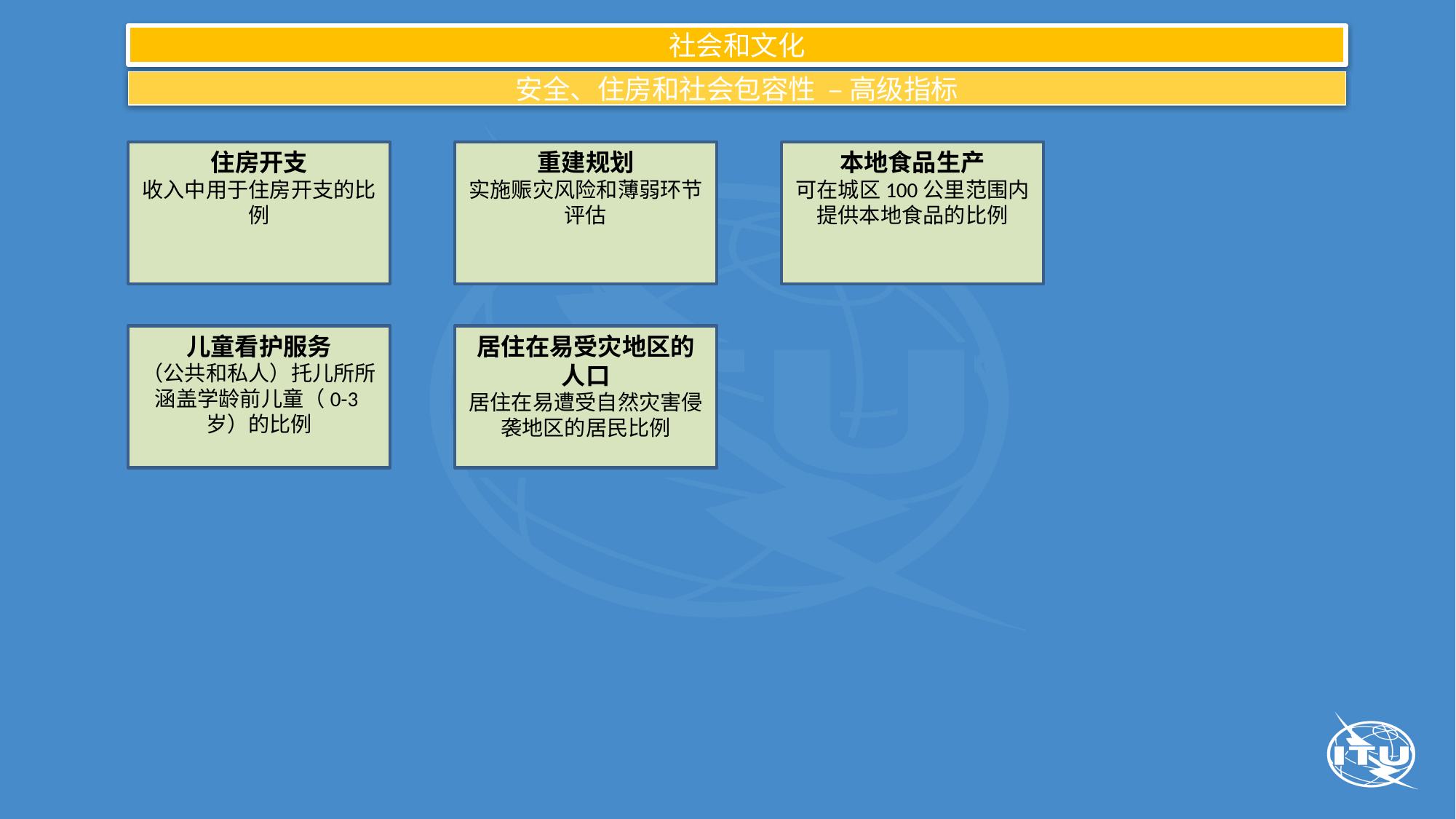

社会和文化
安全、住房和社会包容性  – 高级指标
住房开支
收入中用于住房开支的比例

重建规划
实施赈灾风险和薄弱环节评估
本地食品生产
可在城区100公里范围内提供本地食品的比例
儿童看护服务
（公共和私人）托儿所所涵盖学龄前儿童（0-3岁）的比例
居住在易受灾地区的人口
居住在易遭受自然灾害侵袭地区的居民比例